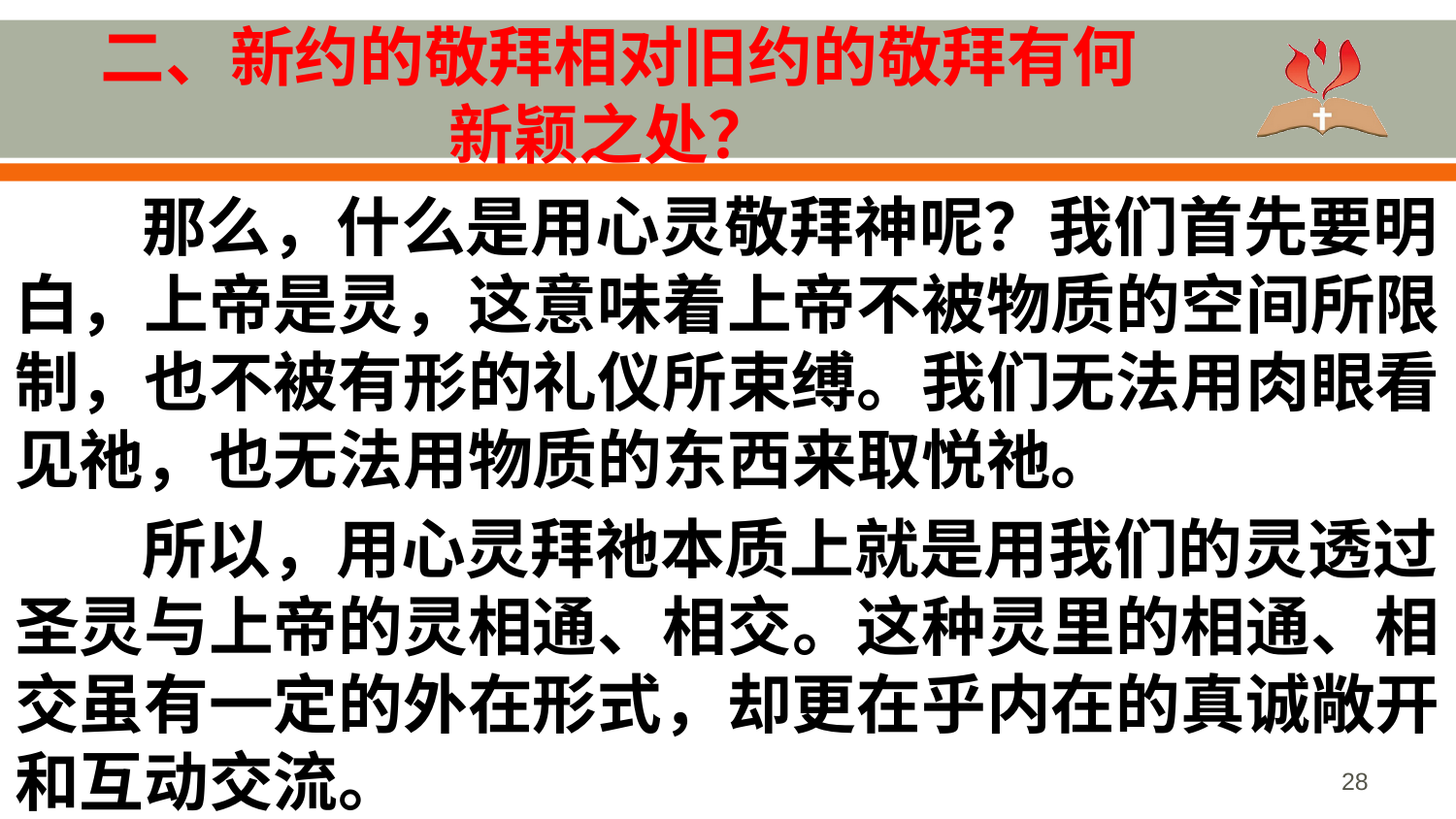

# 二、新约的敬拜相对旧约的敬拜有何新颖之处？
那么，什么是用心灵敬拜神呢？我们首先要明白，上帝是灵，这意味着上帝不被物质的空间所限制，也不被有形的礼仪所束缚。我们无法用肉眼看见祂，也无法用物质的东西来取悦祂。
所以，用心灵拜祂本质上就是用我们的灵透过圣灵与上帝的灵相通、相交。这种灵里的相通、相交虽有一定的外在形式，却更在乎内在的真诚敞开和互动交流。

28